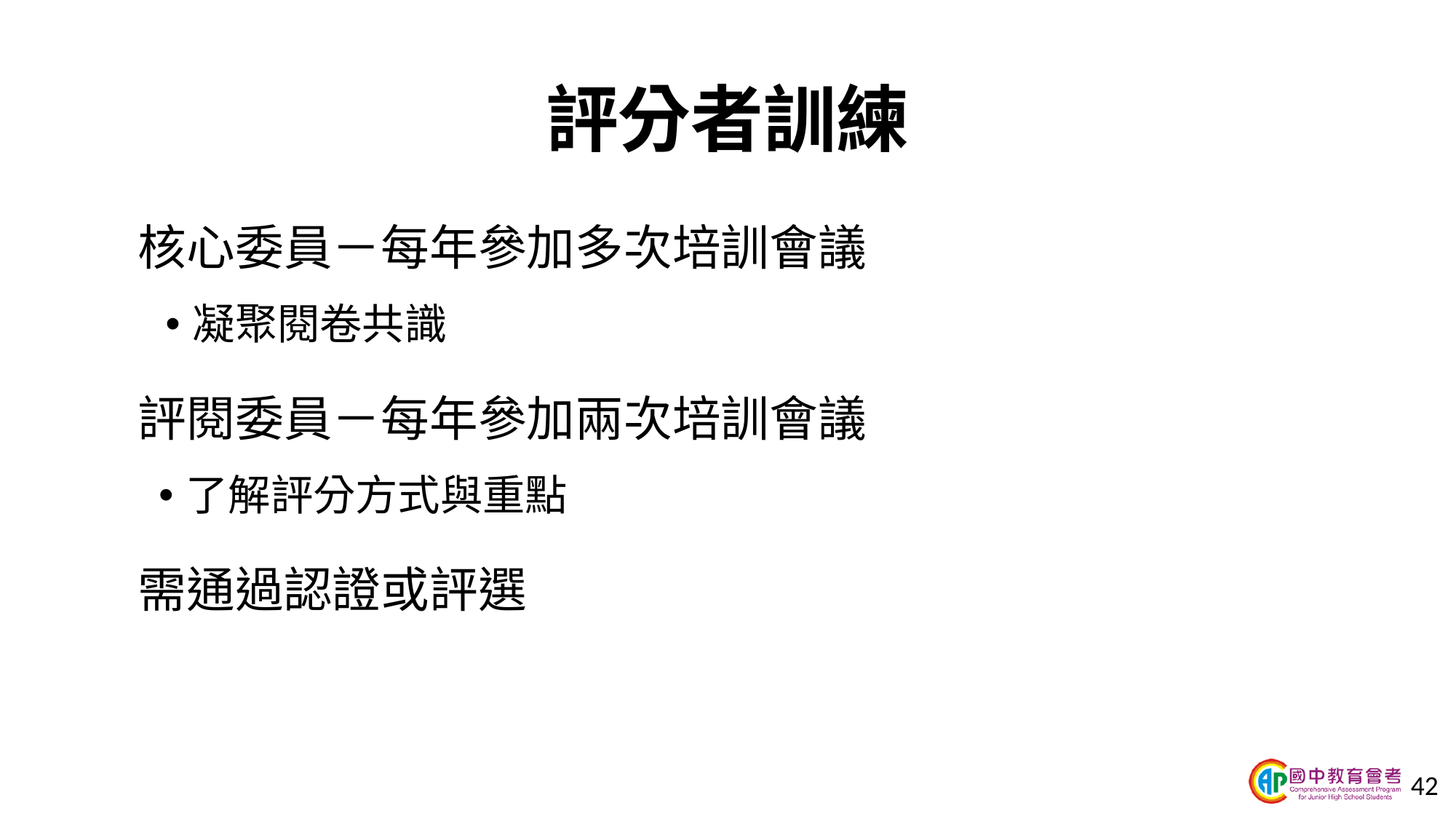

# 評分者訓練
核心委員－每年參加多次培訓會議
凝聚閱卷共識
評閱委員－每年參加兩次培訓會議
了解評分方式與重點
需通過認證或評選

42